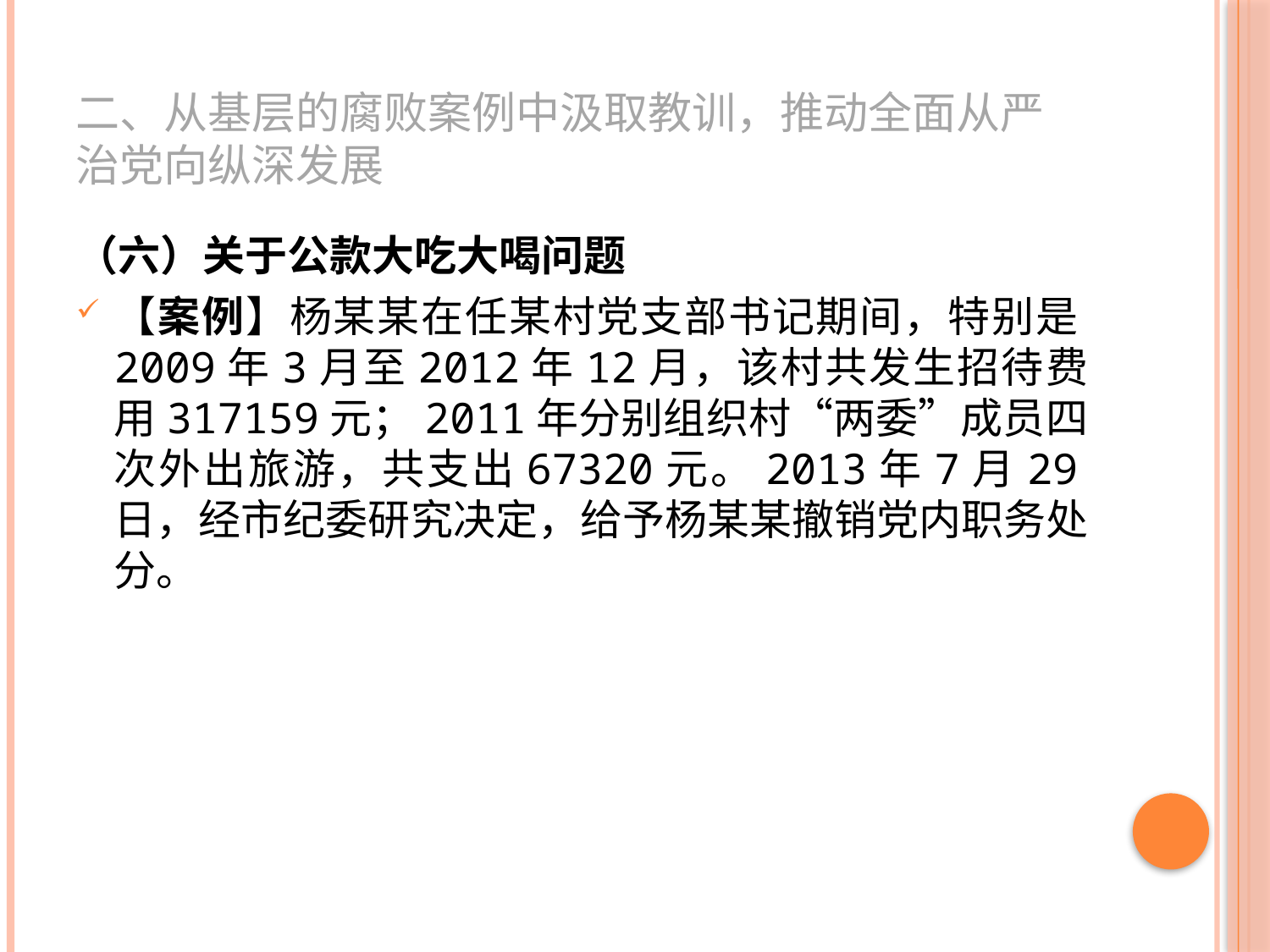

# 二、从基层的腐败案例中汲取教训，推动全面从严治党向纵深发展
（六）关于公款大吃大喝问题
【案例】杨某某在任某村党支部书记期间，特别是2009年3月至2012年12月，该村共发生招待费用317159元；2011年分别组织村“两委”成员四次外出旅游，共支出67320元。2013年7月29日，经市纪委研究决定，给予杨某某撤销党内职务处分。